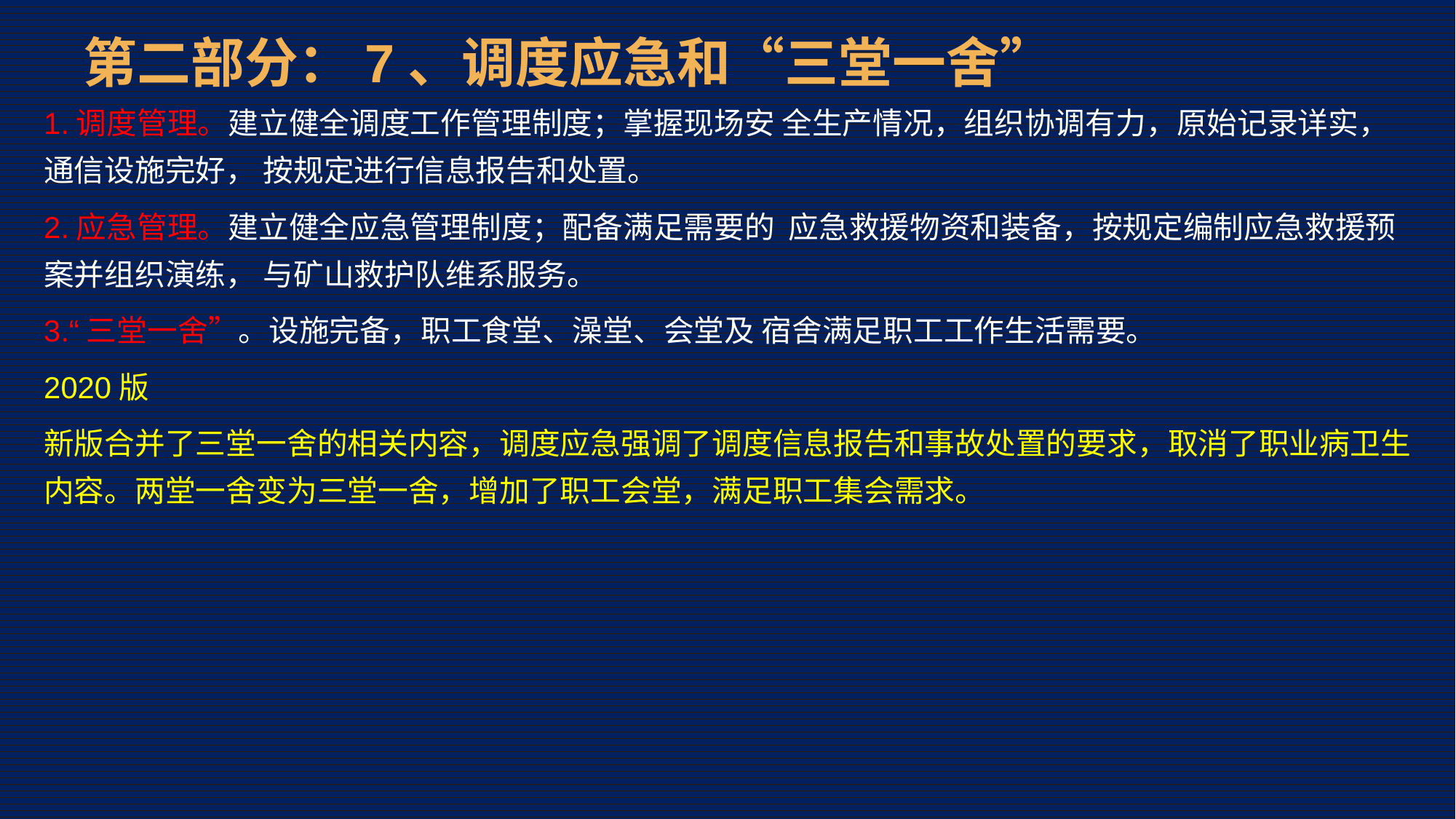

# 第二部分：7、调度应急和“三堂一舍”
1.调度管理。建立健全调度工作管理制度；掌握现场安 全生产情况，组织协调有力，原始记录详实，通信设施完好， 按规定进行信息报告和处置。
2.应急管理。建立健全应急管理制度；配备满足需要的  应急救援物资和装备，按规定编制应急救援预案并组织演练， 与矿山救护队维系服务。
3.“三堂一舍”。设施完备，职工食堂、澡堂、会堂及 宿舍满足职工工作生活需要。
2020版
新版合并了三堂一舍的相关内容，调度应急强调了调度信息报告和事故处置的要求，取消了职业病卫生内容。两堂一舍变为三堂一舍，增加了职工会堂，满足职工集会需求。